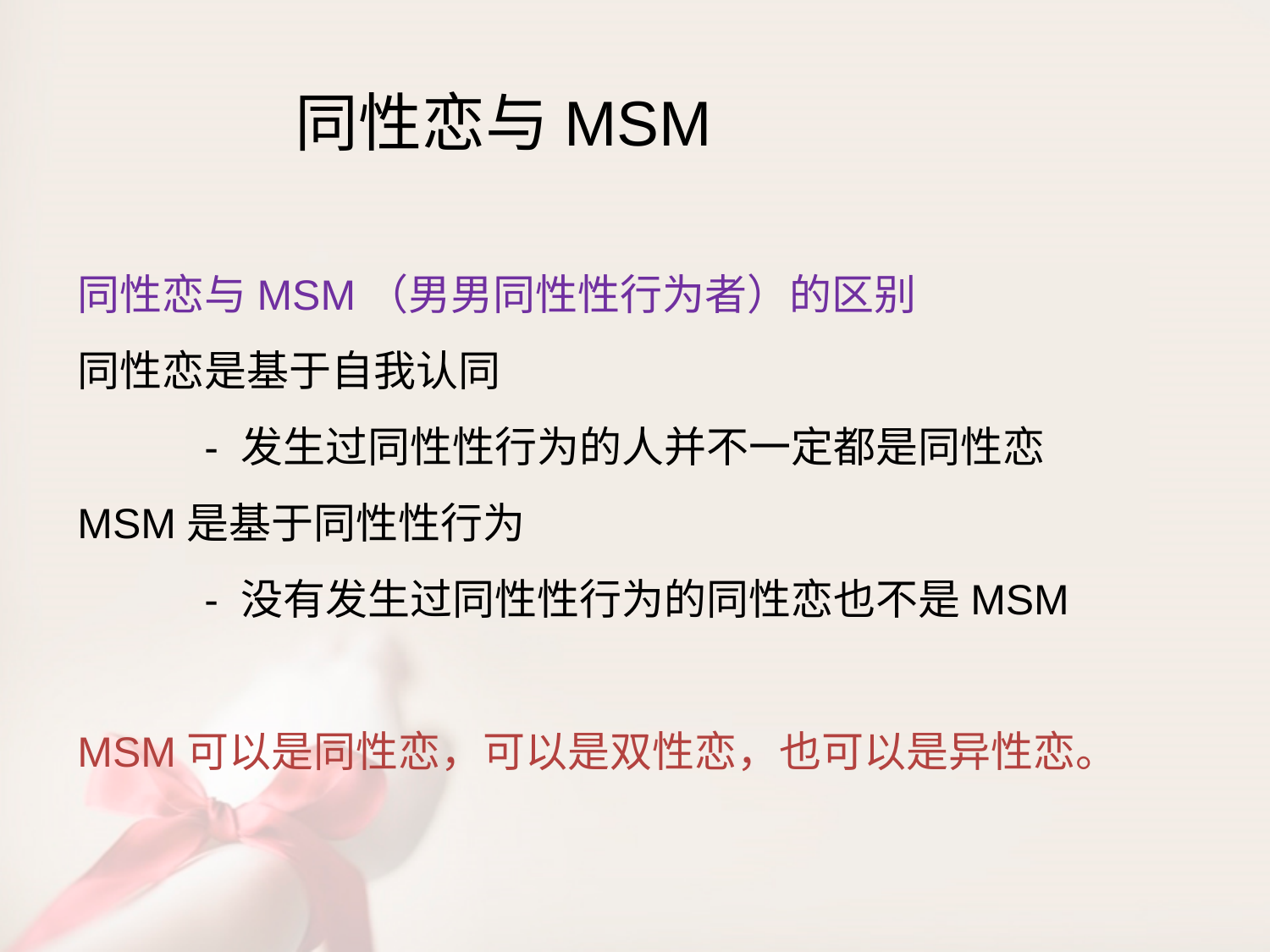

同性恋与MSM
同性恋与MSM（男男同性性行为者）的区别
同性恋是基于自我认同
	- 发生过同性性行为的人并不一定都是同性恋
MSM是基于同性性行为
	- 没有发生过同性性行为的同性恋也不是MSM

MSM可以是同性恋，可以是双性恋，也可以是异性恋。